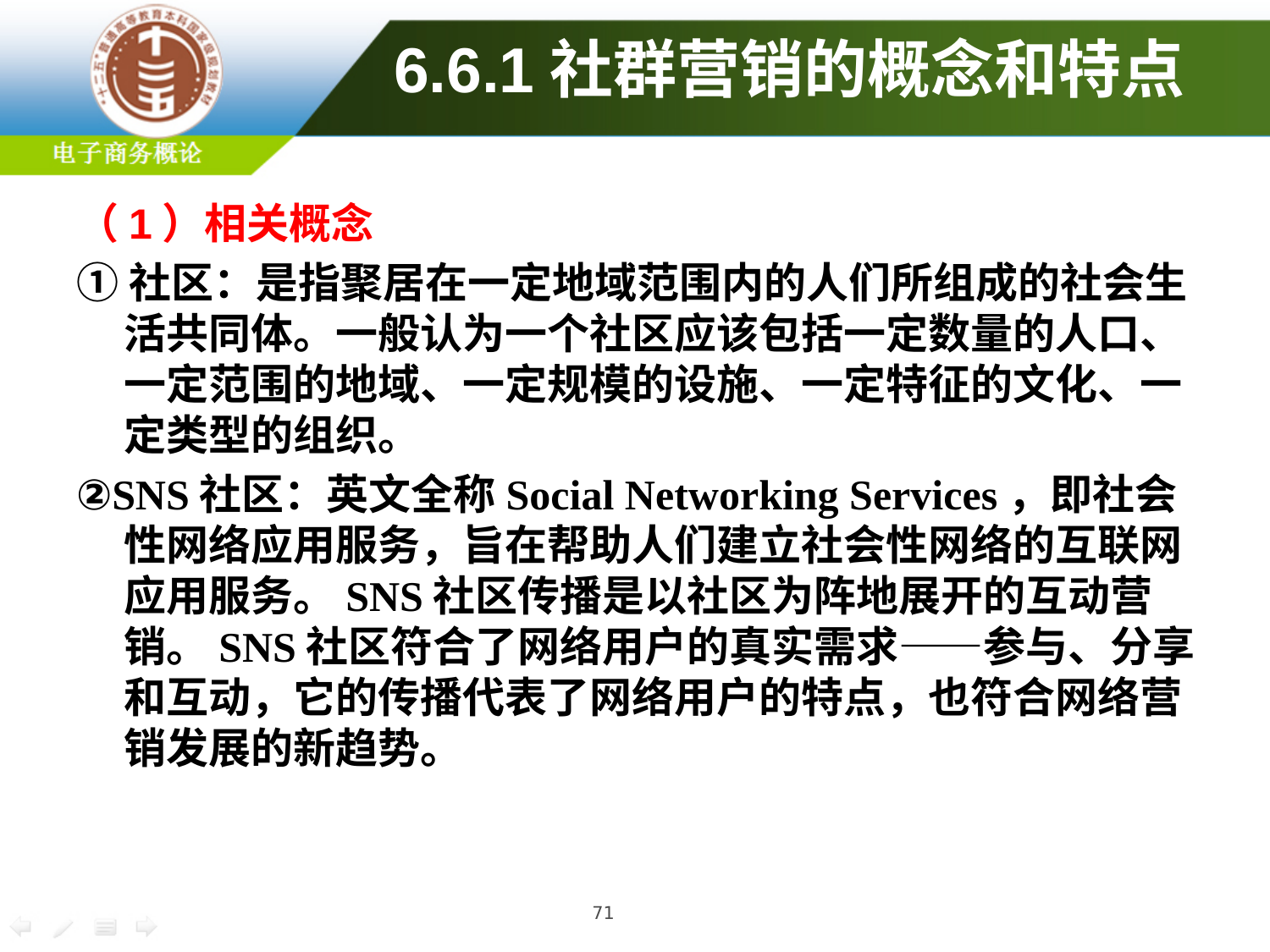

# 6.6.1社群营销的概念和特点
（1）相关概念
①社区：是指聚居在一定地域范围内的人们所组成的社会生活共同体。一般认为一个社区应该包括一定数量的人口、一定范围的地域、一定规模的设施、一定特征的文化、一定类型的组织。
②SNS社区：英文全称Social Networking Services，即社会性网络应用服务，旨在帮助人们建立社会性网络的互联网应用服务。SNS社区传播是以社区为阵地展开的互动营销。SNS社区符合了网络用户的真实需求——参与、分享和互动，它的传播代表了网络用户的特点，也符合网络营销发展的新趋势。
71